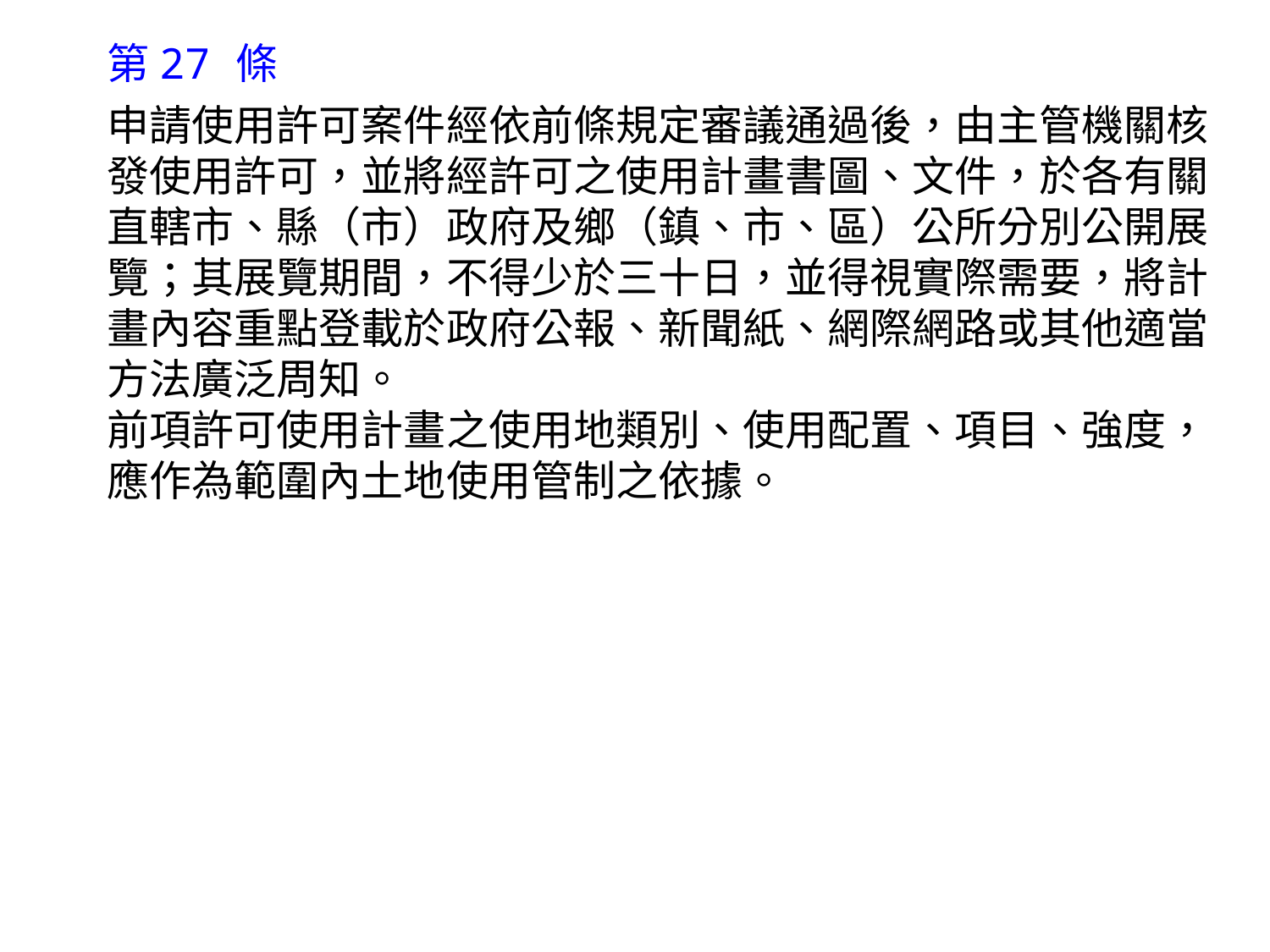

第 27 條
申請使用許可案件經依前條規定審議通過後，由主管機關核發使用許可，並將經許可之使用計畫書圖、文件，於各有關直轄市、縣（市）政府及鄉（鎮、市、區）公所分別公開展覽；其展覽期間，不得少於三十日，並得視實際需要，將計畫內容重點登載於政府公報、新聞紙、網際網路或其他適當方法廣泛周知。
前項許可使用計畫之使用地類別、使用配置、項目、強度，應作為範圍內土地使用管制之依據。